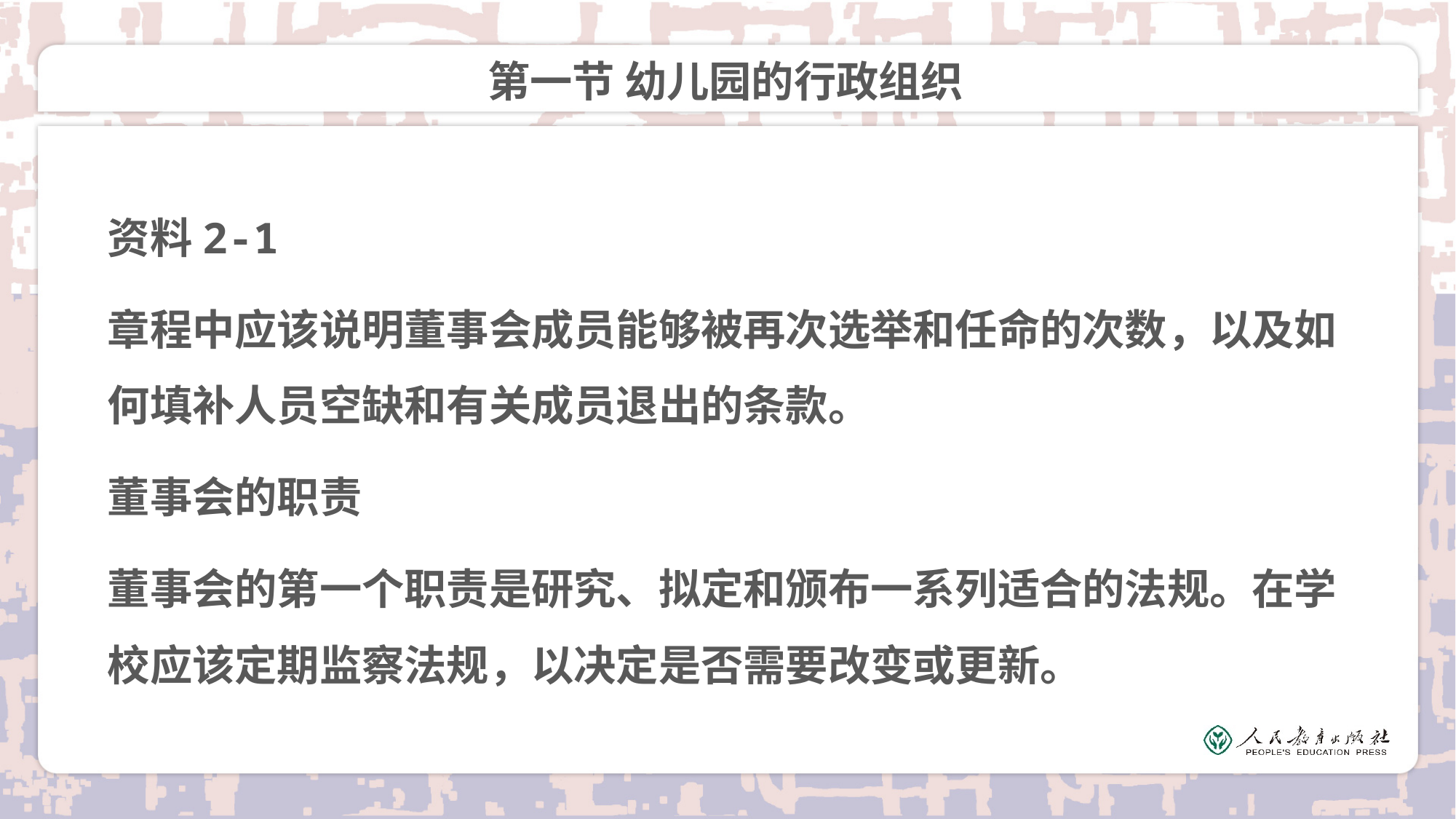

# 第一节 幼儿园的行政组织
资料2-1
章程中应该说明董事会成员能够被再次选举和任命的次数，以及如何填补人员空缺和有关成员退出的条款。
董事会的职责
董事会的第一个职责是研究、拟定和颁布一系列适合的法规。在学校应该定期监察法规，以决定是否需要改变或更新。